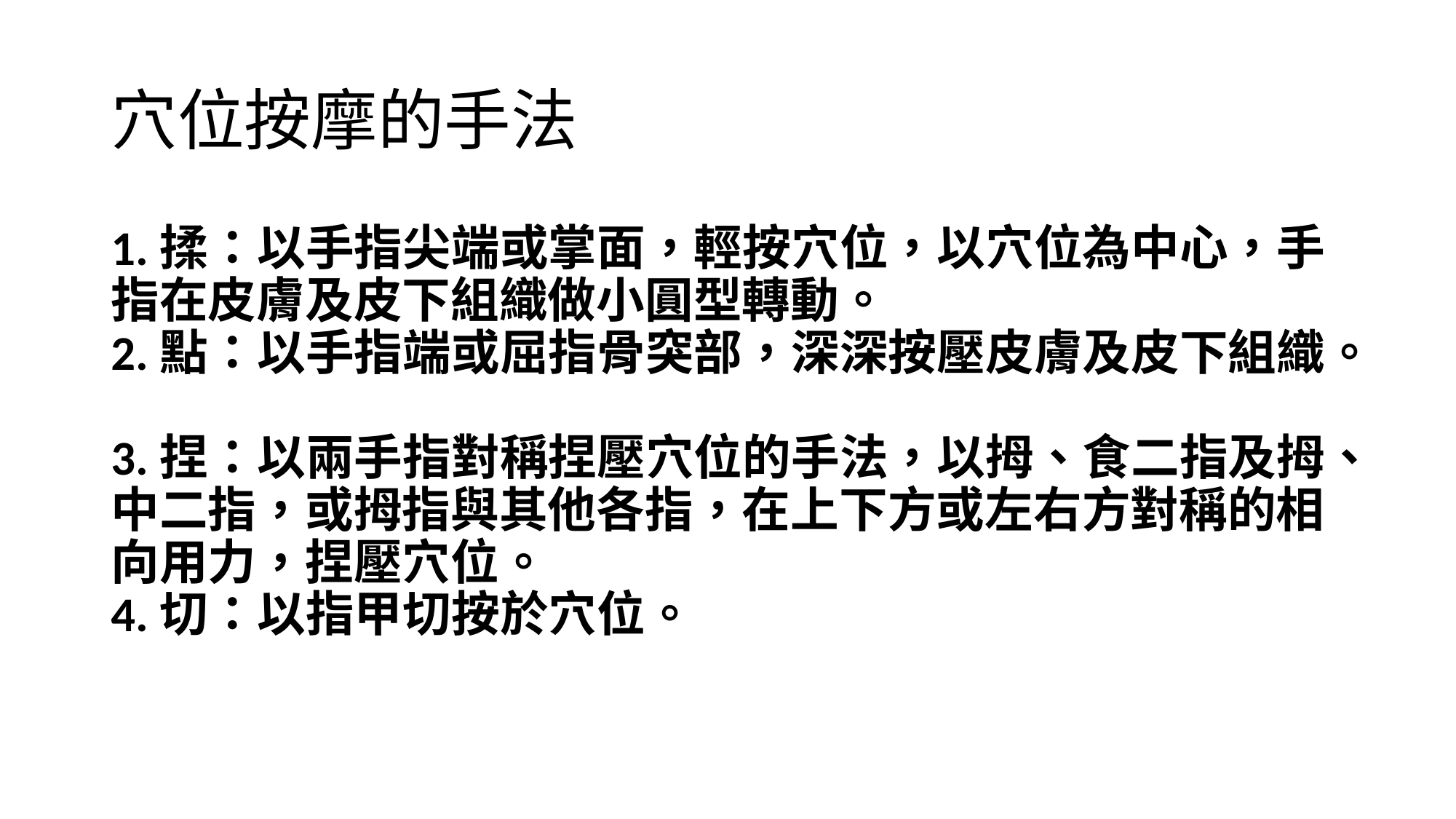

# 穴位按摩的手法
1.揉：以手指尖端或掌面，輕按穴位，以穴位為中心，手指在皮膚及皮下組織做小圓型轉動。 
2.點：以手指端或屈指骨突部，深深按壓皮膚及皮下組織。 
3.捏：以兩手指對稱捏壓穴位的手法，以拇、食二指及拇、中二指，或拇指與其他各指，在上下方或左右方對稱的相向用力，捏壓穴位。 
4.切：以指甲切按於穴位。